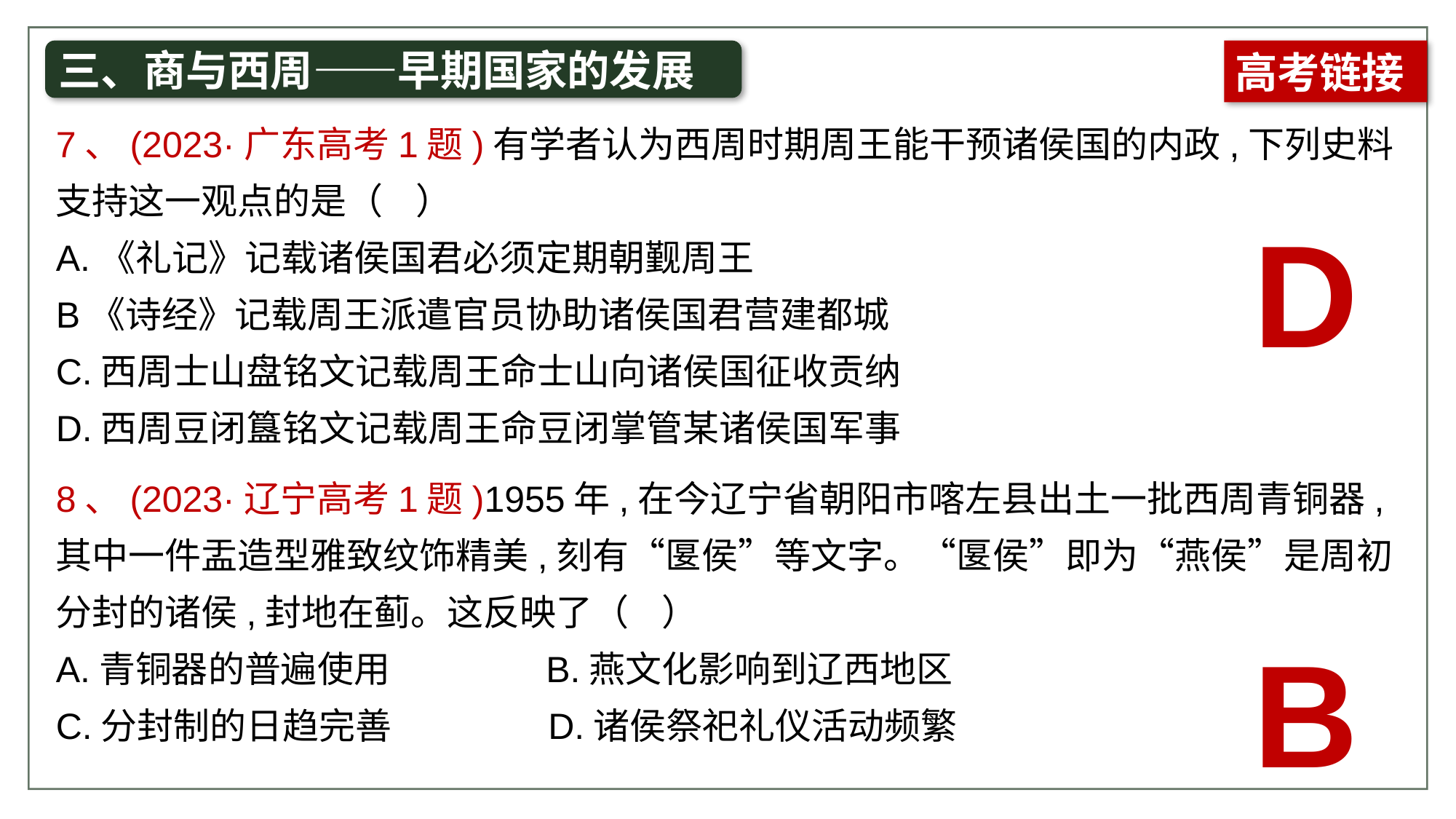

三、商与西周——早期国家的发展
高考链接
7、(2023·广东高考1题)有学者认为西周时期周王能干预诸侯国的内政,下列史料支持这一观点的是（    ）
A.《礼记》记载诸侯国君必须定期朝觐周王
B《诗经》记载周王派遣官员协助诸侯国君营建都城
C.西周士山盘铭文记载周王命士山向诸侯国征收贡纳
D.西周豆闭簋铭文记载周王命豆闭掌管某诸侯国军事
D
8、(2023·辽宁高考1题)1955年,在今辽宁省朝阳市喀左县出土一批西周青铜器,其中一件盂造型雅致纹饰精美,刻有“匽侯”等文字。“匽侯”即为“燕侯”是周初分封的诸侯,封地在蓟。这反映了（    ）
A.青铜器的普遍使用                  B.燕文化影响到辽西地区
C.分封制的日趋完善                  D.诸侯祭祀礼仪活动频繁
B